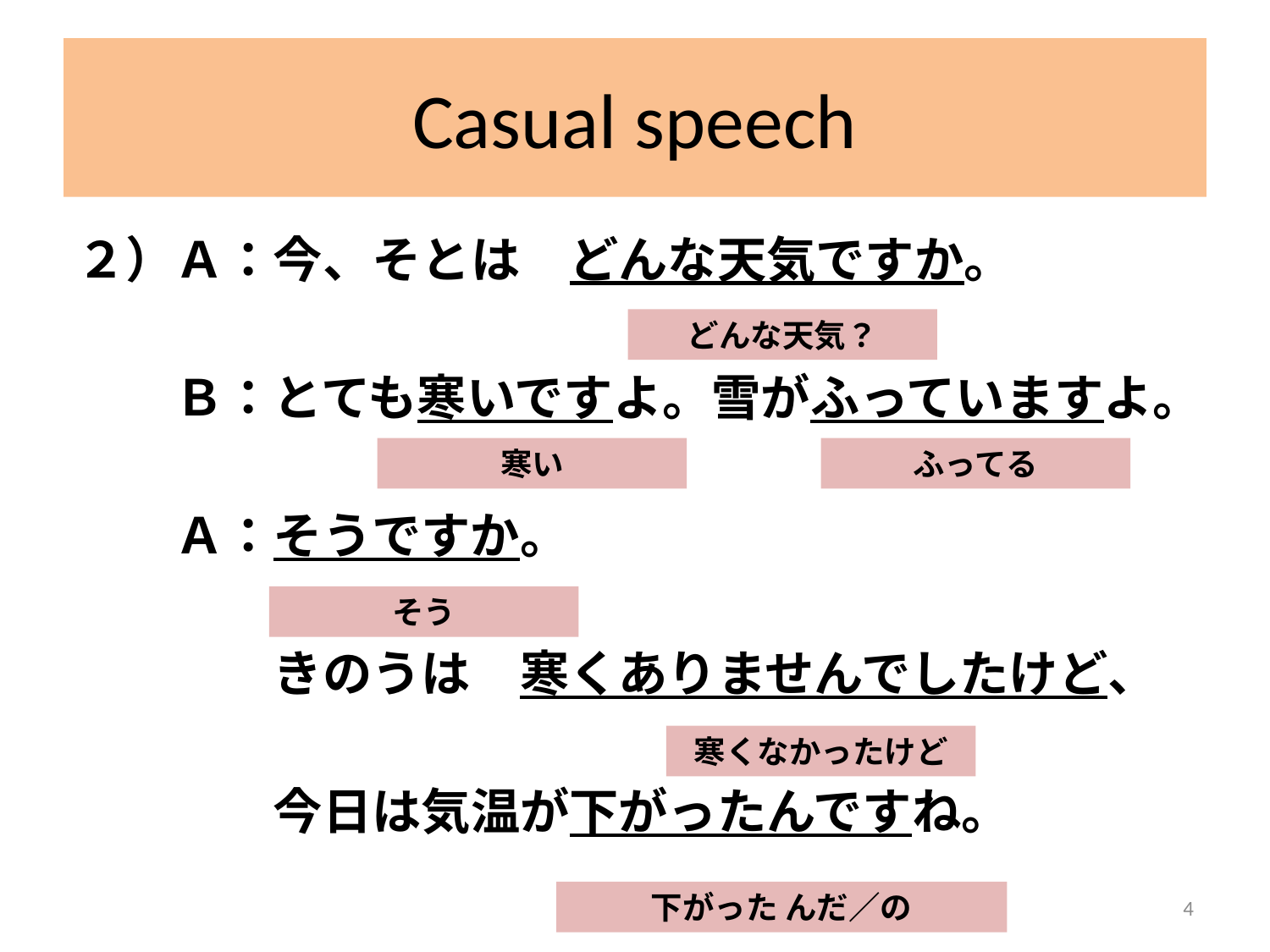

# Casual speech
２）Ａ：今、そとは　どんな天気ですか。

　　Ｂ：とても寒いですよ。雪がふっていますよ。

　　Ａ：そうですか。

　　　　きのうは　寒くありませんでしたけど、

　　　　今日は気温が下がったんですね。

どんな天気？
寒い
ふってる
そう
寒くなかったけど
下がった んだ／の
4